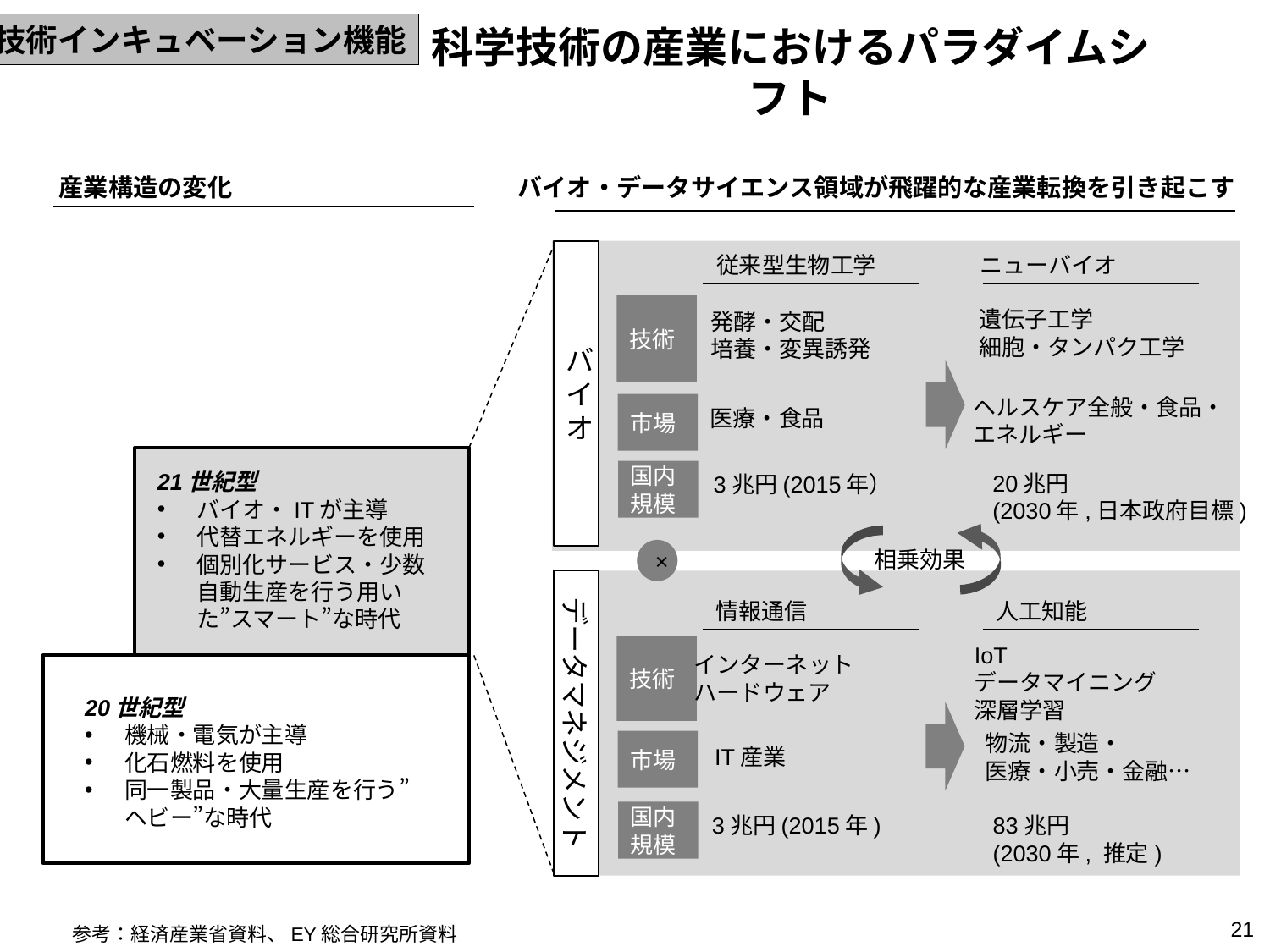

技術インキュベーション機能
科学技術の産業におけるパラダイムシフト
産業構造の変化
バイオ・データサイエンス領域が飛躍的な産業転換を引き起こす

バイオ
従来型生物工学
ニューバイオ
技術
遺伝子工学
細胞・タンパク工学
発酵・交配
培養・変異誘発

ヘルスケア全般・食品・
エネルギー
市場
医療・食品

国内規模
21世紀型
バイオ・ITが主導
代替エネルギーを使用
個別化サービス・少数自動生産を行う用いた”スマート”な時代
20兆円
(2030年,日本政府目標)
3兆円(2015年）

相乗効果
×
データマネジメント

情報通信
人工知能
IoT
データマイニング
深層学習
技術
インターネット
ハードウェア

20世紀型
機械・電気が主導
化石燃料を使用
同一製品・大量生産を行う”ヘビー”な時代

物流・製造・
医療・小売・金融…
市場
IT産業
国内規模
83兆円
(2030年, 推定)
3兆円(2015年)
21
参考：経済産業省資料、EY総合研究所資料